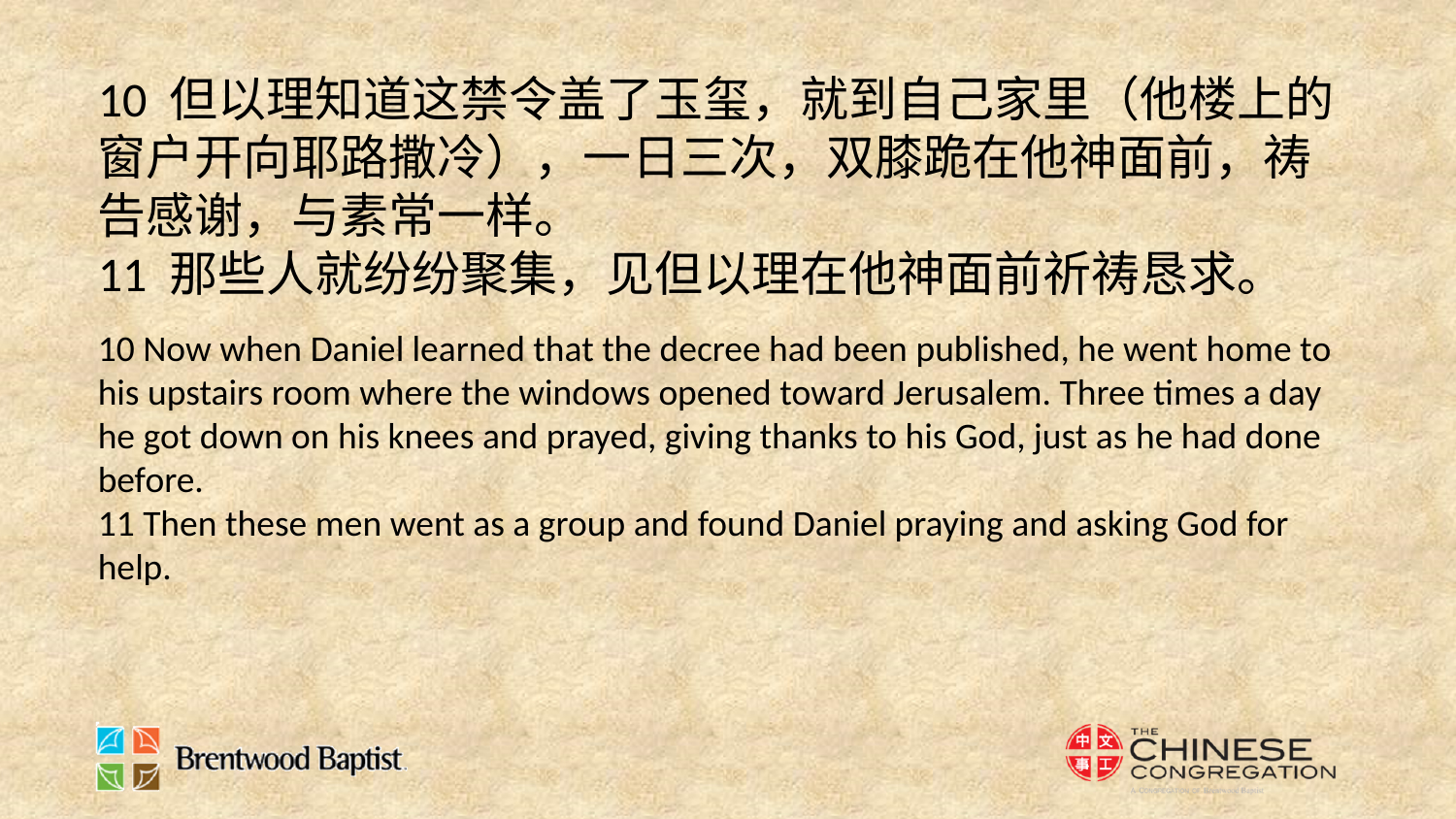

10 但以理知道这禁令盖了玉玺，就到自己家里（他楼上的窗户开向耶路撒冷），一日三次，双膝跪在他神面前，祷告感谢，与素常一样。
11 那些人就纷纷聚集，见但以理在他神面前祈祷恳求。

10 Now when Daniel learned that the decree had been published, he went home to his upstairs room where the windows opened toward Jerusalem. Three times a day he got down on his knees and prayed, giving thanks to his God, just as he had done before.
11 Then these men went as a group and found Daniel praying and asking God for help.